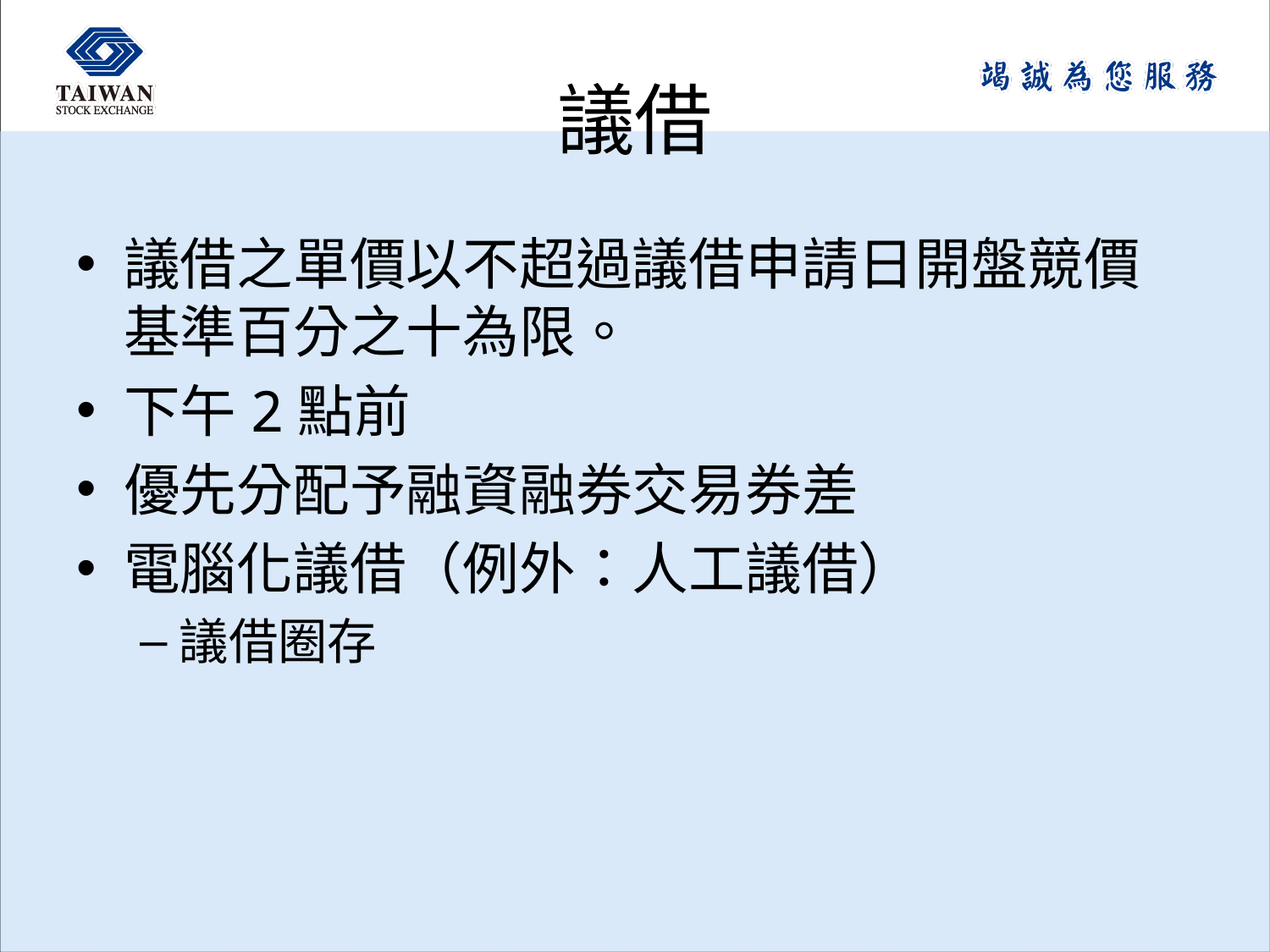

# 議借
議借之單價以不超過議借申請日開盤競價基準百分之十為限。
下午2點前
優先分配予融資融券交易券差
電腦化議借（例外：人工議借）
議借圈存